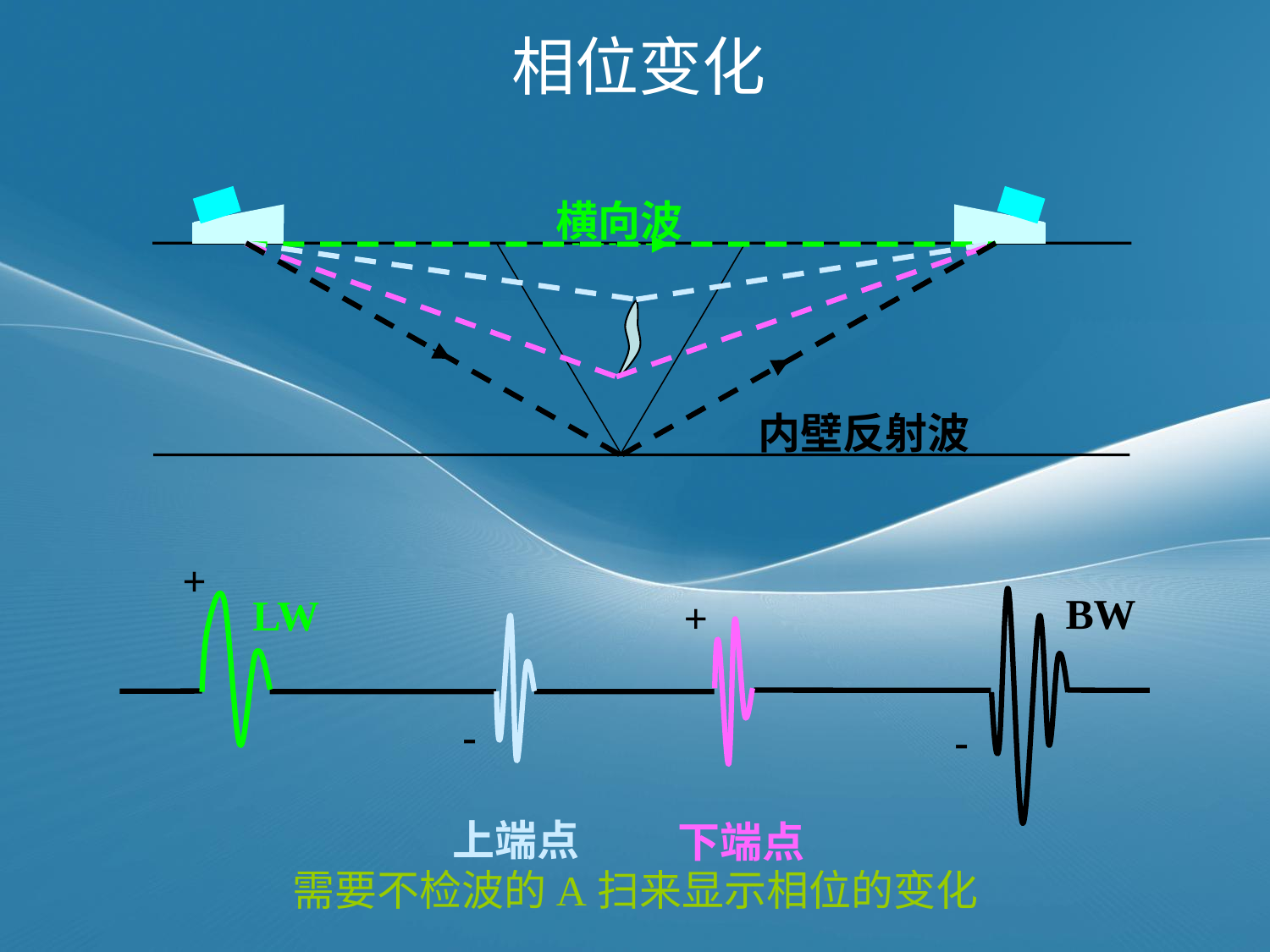

# 相位变化
横向波

内壁反射波

+
+
-
-

BW
LW

上端点
下端点
需要不检波的A扫来显示相位的变化